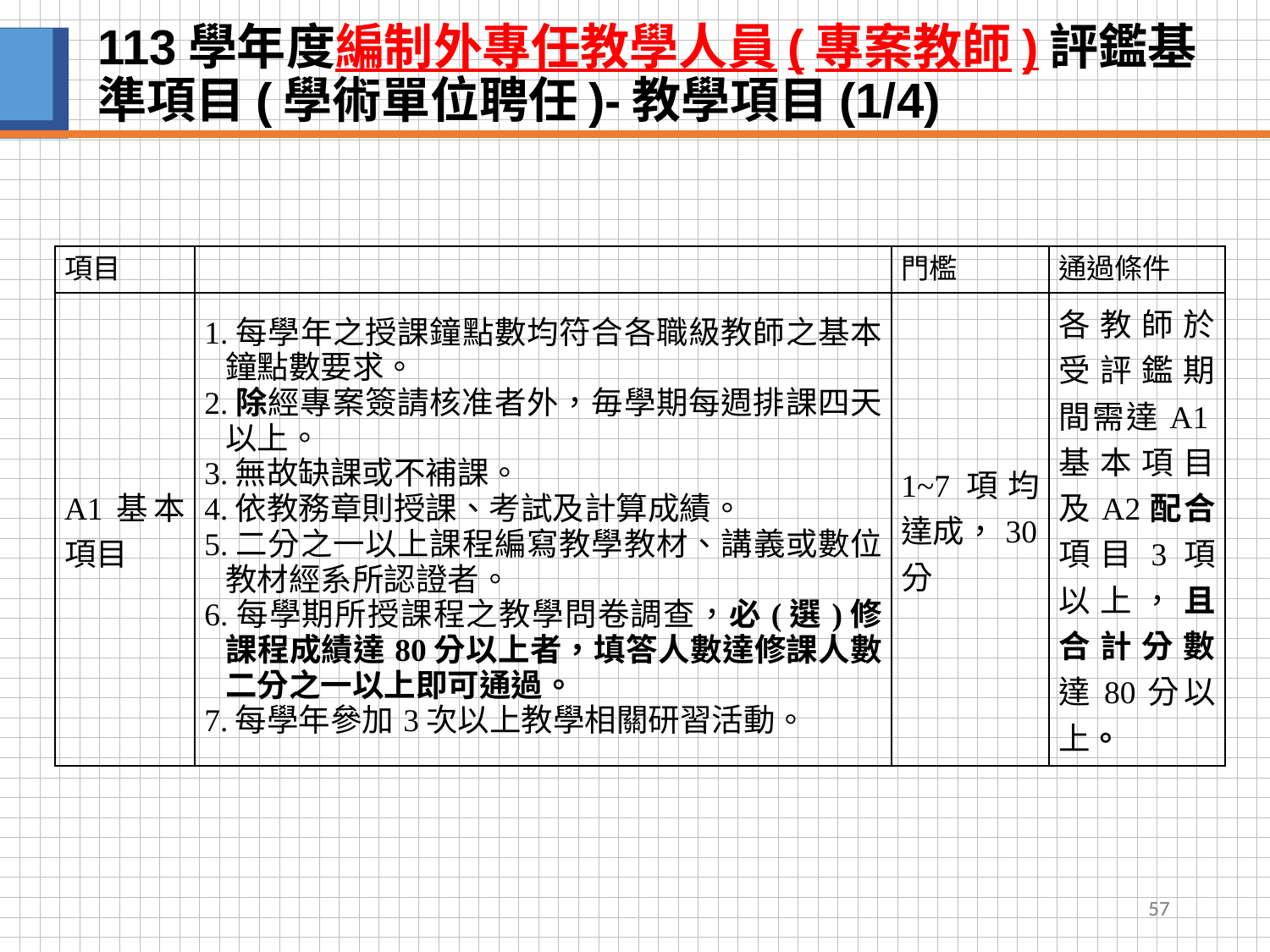

# 113學年度編制外專任教學人員(專案教師)評鑑基準項目(學術單位聘任)-教學項目(1/4)
| 項目 |  | 門檻 | 通過條件 |
| --- | --- | --- | --- |
| A1基本項目 | 1.每學年之授課鐘點數均符合各職級教師之基本鐘點數要求。 2.除經專案簽請核准者外，毎學期每週排課四天以上。 3.無故缺課或不補課。 4.依教務章則授課、考試及計算成績。 5.二分之一以上課程編寫教學教材、講義或數位教材經系所認證者。 6.每學期所授課程之教學問卷調查，必(選)修課程成績達80分以上者，填答人數達修課人數二分之一以上即可通過。 7.每學年參加3次以上教學相關研習活動。 | 1~7項均達成，30分 | 各教師於受評鑑期間需達A1基本項目及A2配合項目3項以上，且合計分數達80分以上。 |
57